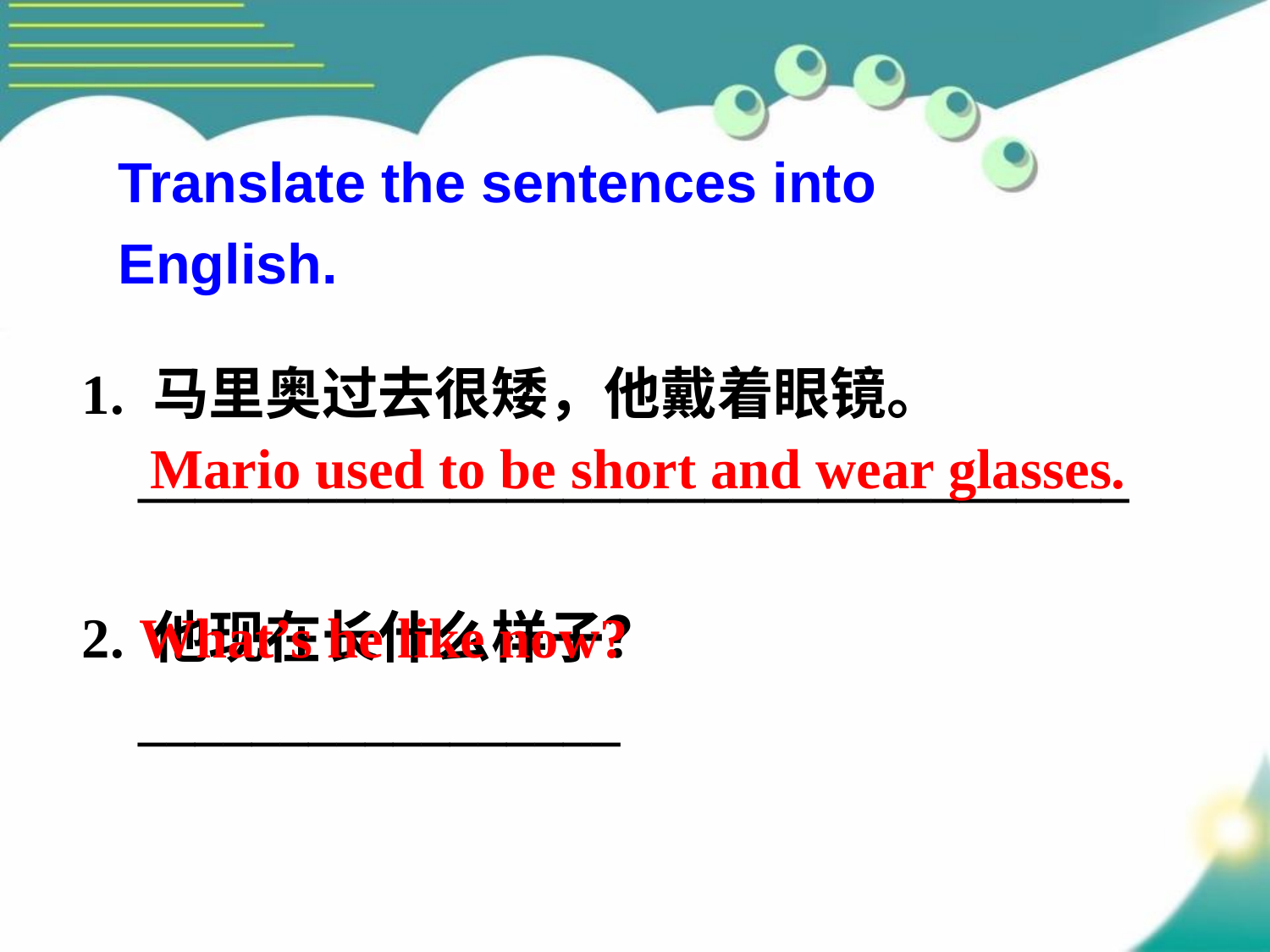

Translate the sentences into
English.
1. 马里奥过去很矮，他戴着眼镜。
    ___________________________________
2. 他现在长什么样子？
    _________________
   Mario used to be short and wear glasses.
  What’s he like now?